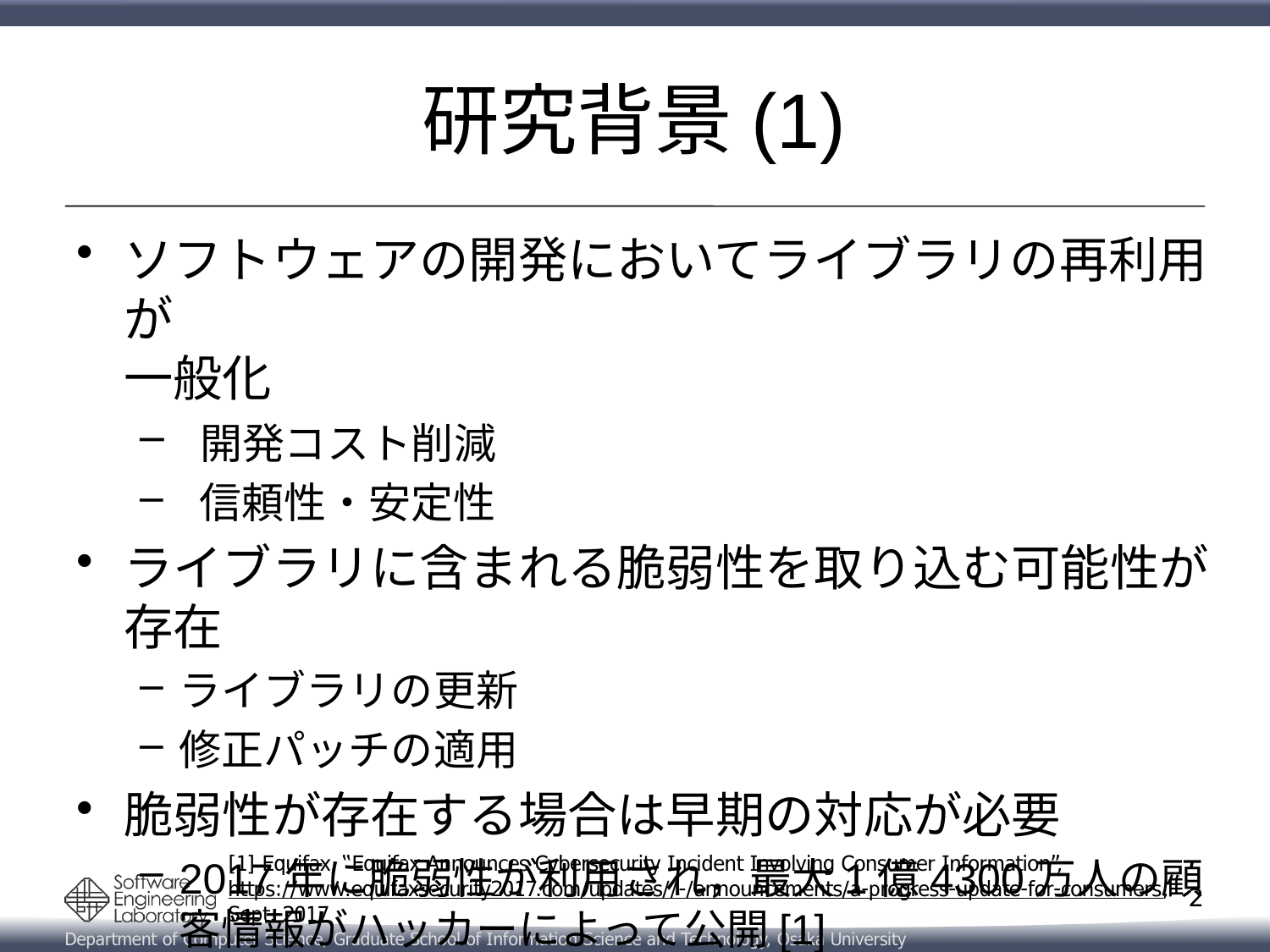

# 研究背景(1)
ソフトウェアの開発においてライブラリの再利用が
一般化
 開発コスト削減
 信頼性・安定性
ライブラリに含まれる脆弱性を取り込む可能性が存在
ライブラリの更新
修正パッチの適用
脆弱性が存在する場合は早期の対応が必要
2017年に脆弱性が利用され，最大1億4300万人の顧客情報がハッカーによって公開[1]

[1] Equifax, “Equifax Announces Cybersecurity Incident Involving Consumer Information”,
https://www.equifaxsecurity2017.com/updates//-/announcements/a-progress-update-for-consumers,
Sept. 2017
2